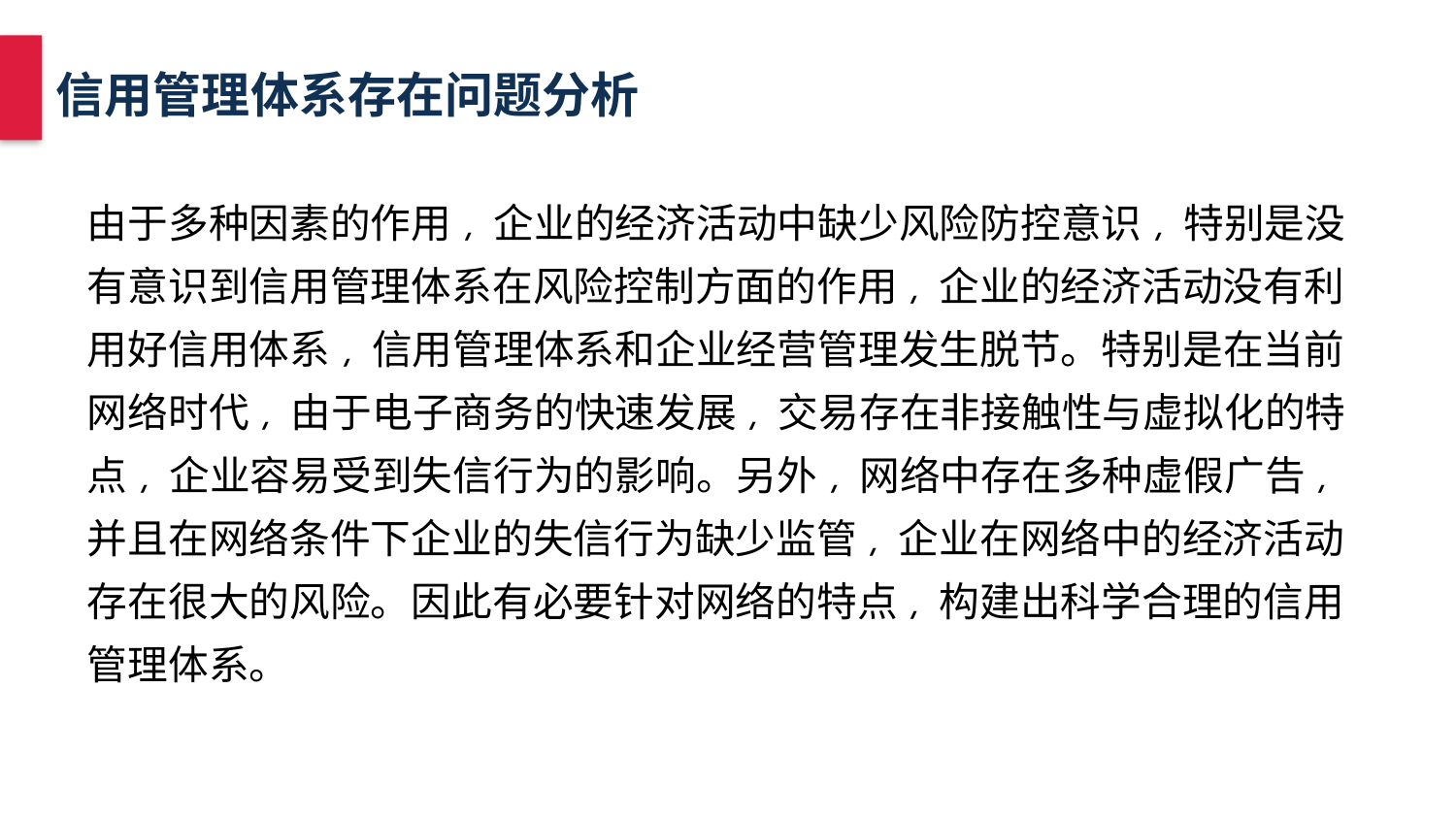

信用管理体系存在问题分析
由于多种因素的作用, 企业的经济活动中缺少风险防控意识, 特别是没有意识到信用管理体系在风险控制方面的作用, 企业的经济活动没有利用好信用体系, 信用管理体系和企业经营管理发生脱节。特别是在当前网络时代, 由于电子商务的快速发展, 交易存在非接触性与虚拟化的特点, 企业容易受到失信行为的影响。另外, 网络中存在多种虚假广告, 并且在网络条件下企业的失信行为缺少监管, 企业在网络中的经济活动存在很大的风险。因此有必要针对网络的特点, 构建出科学合理的信用管理体系。